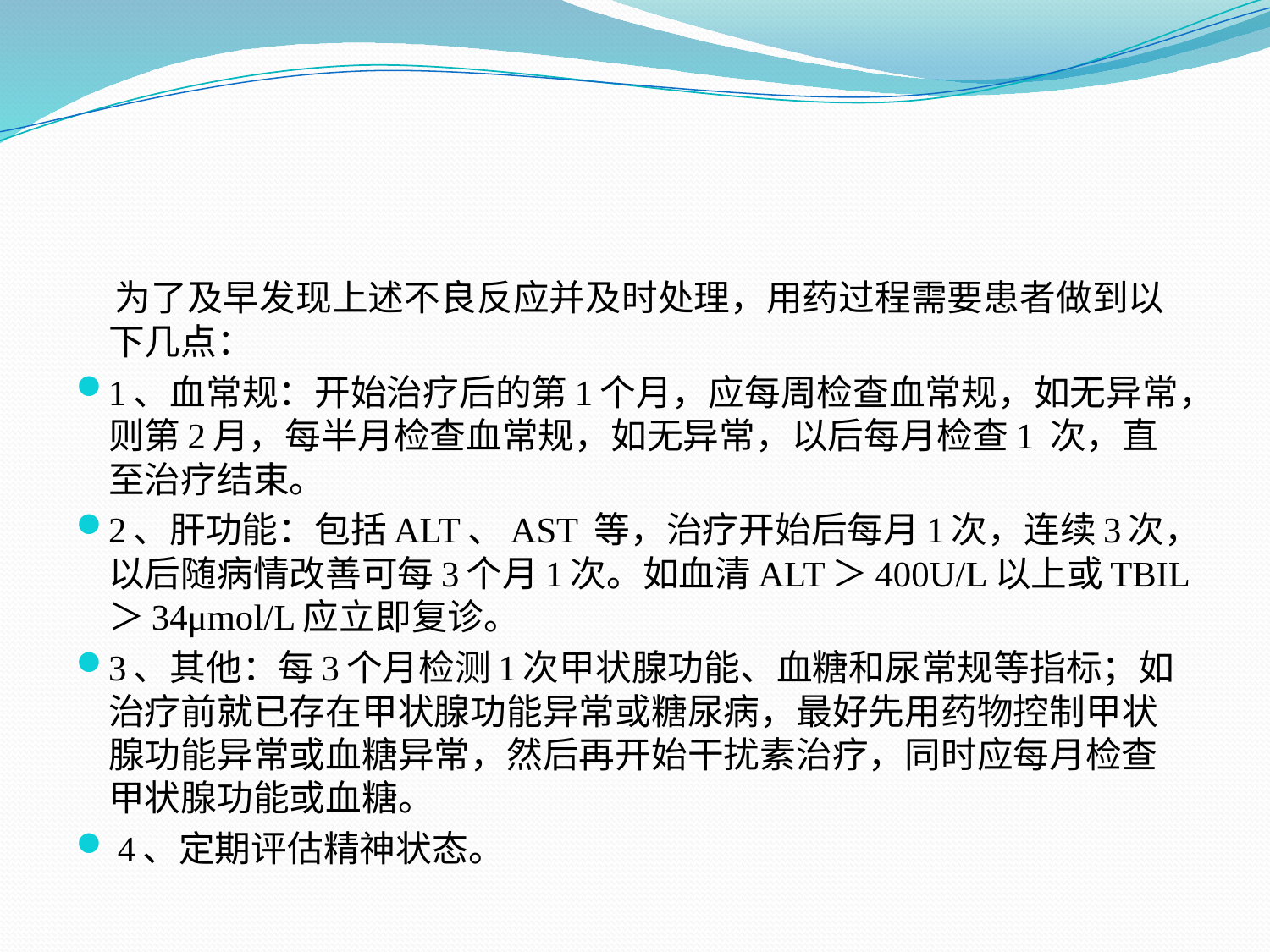

#
    为了及早发现上述不良反应并及时处理，用药过程需要患者做到以下几点：
1、血常规：开始治疗后的第1个月，应每周检查血常规，如无异常，则第2月，每半月检查血常规，如无异常，以后每月检查1 次，直至治疗结束。
2、肝功能：包括ALT、AST 等，治疗开始后每月1次，连续3次，以后随病情改善可每3个月1次。如血清ALT＞400U/L以上或TBIL＞34μmol/L应立即复诊。
3、其他：每3个月检测1次甲状腺功能、血糖和尿常规等指标；如治疗前就已存在甲状腺功能异常或糖尿病，最好先用药物控制甲状腺功能异常或血糖异常，然后再开始干扰素治疗，同时应每月检查甲状腺功能或血糖。
 4、定期评估精神状态。